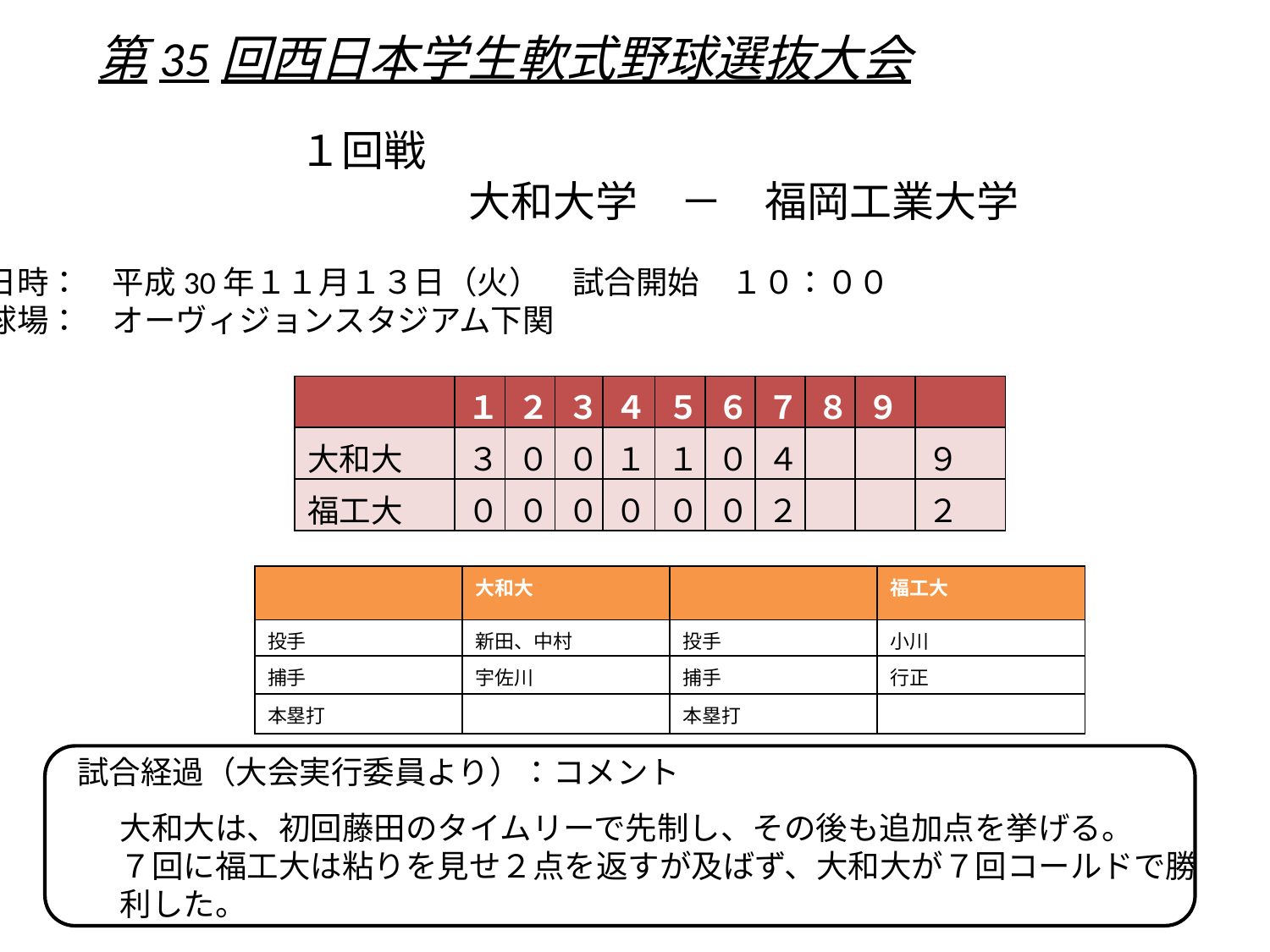

# 第35回西日本学生軟式野球選抜大会
　　１回戦
　　　　　　大和大学　－　福岡工業大学
日時：　平成30年１１月１３日（火）　試合開始　１０：００
球場：　オーヴィジョンスタジアム下関
|  | １ | ２ | ３ | ４ | ５ | ６ | ７ | ８ | ９ |  |
| --- | --- | --- | --- | --- | --- | --- | --- | --- | --- | --- |
| 大和大 | ３ | ０ | ０ | １ | １ | ０ | ４ |  |  | ９ |
| 福工大 | ０ | ０ | ０ | ０ | ０ | ０ | ２ |  |  | ２ |
|  | 大和大 |  | 福工大 |
| --- | --- | --- | --- |
| 投手 | 新田、中村 | 投手 | 小川 |
| 捕手 | 宇佐川 | 捕手 | 行正 |
| 本塁打 |  | 本塁打 |  |

試合経過（大会実行委員より）：コメント
大和大は、初回藤田のタイムリーで先制し、その後も追加点を挙げる。
７回に福工大は粘りを見せ２点を返すが及ばず、大和大が７回コールドで勝
利した。